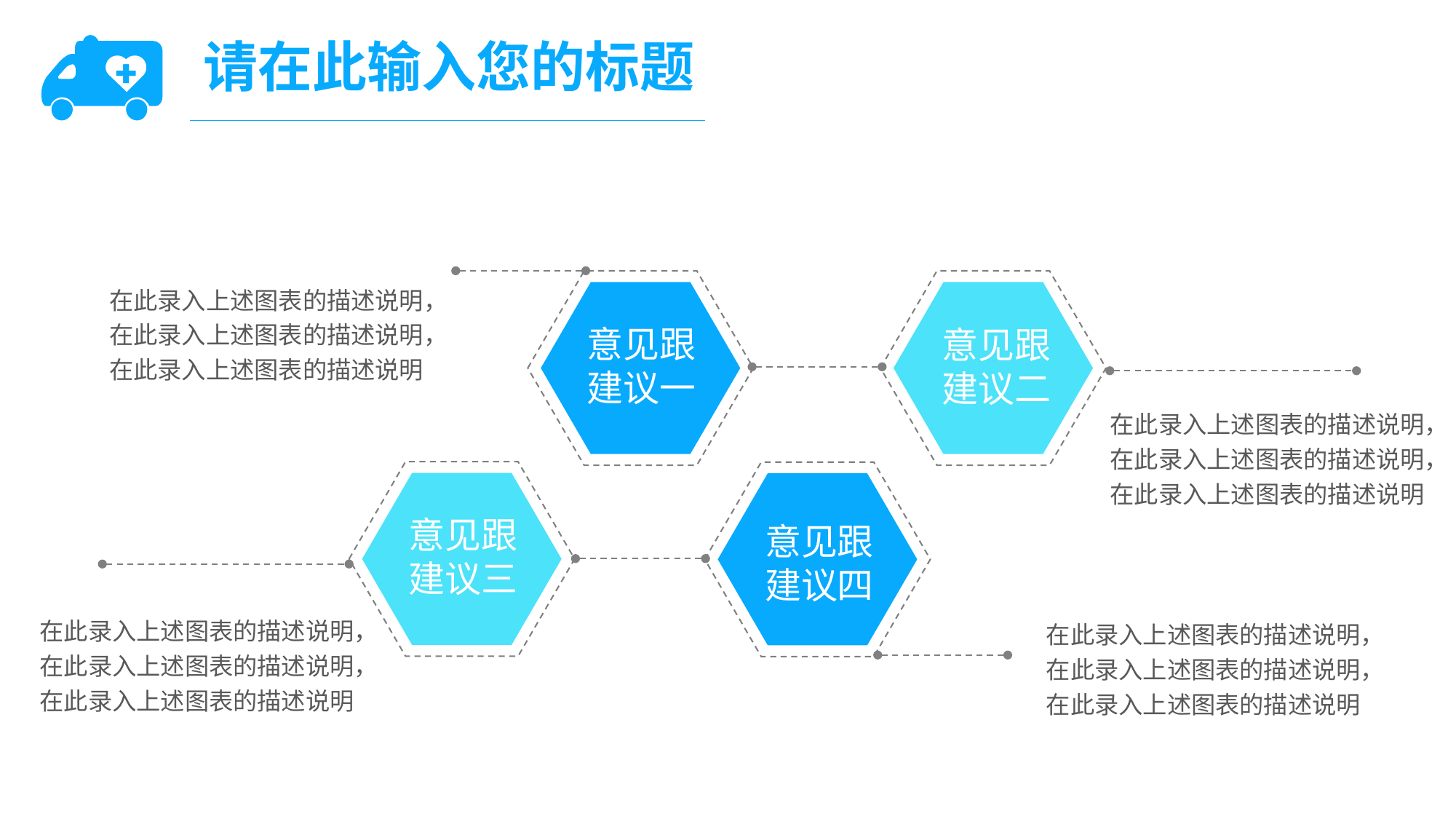

请在此输入您的标题

在此录入上述图表的描述说明，在此录入上述图表的描述说明，在此录入上述图表的描述说明

意见跟
建议一

意见跟
建议二
在此录入上述图表的描述说明，在此录入上述图表的描述说明，在此录入上述图表的描述说明

意见跟
建议三

意见跟
建议四
在此录入上述图表的描述说明，在此录入上述图表的描述说明，在此录入上述图表的描述说明
在此录入上述图表的描述说明，在此录入上述图表的描述说明，在此录入上述图表的描述说明